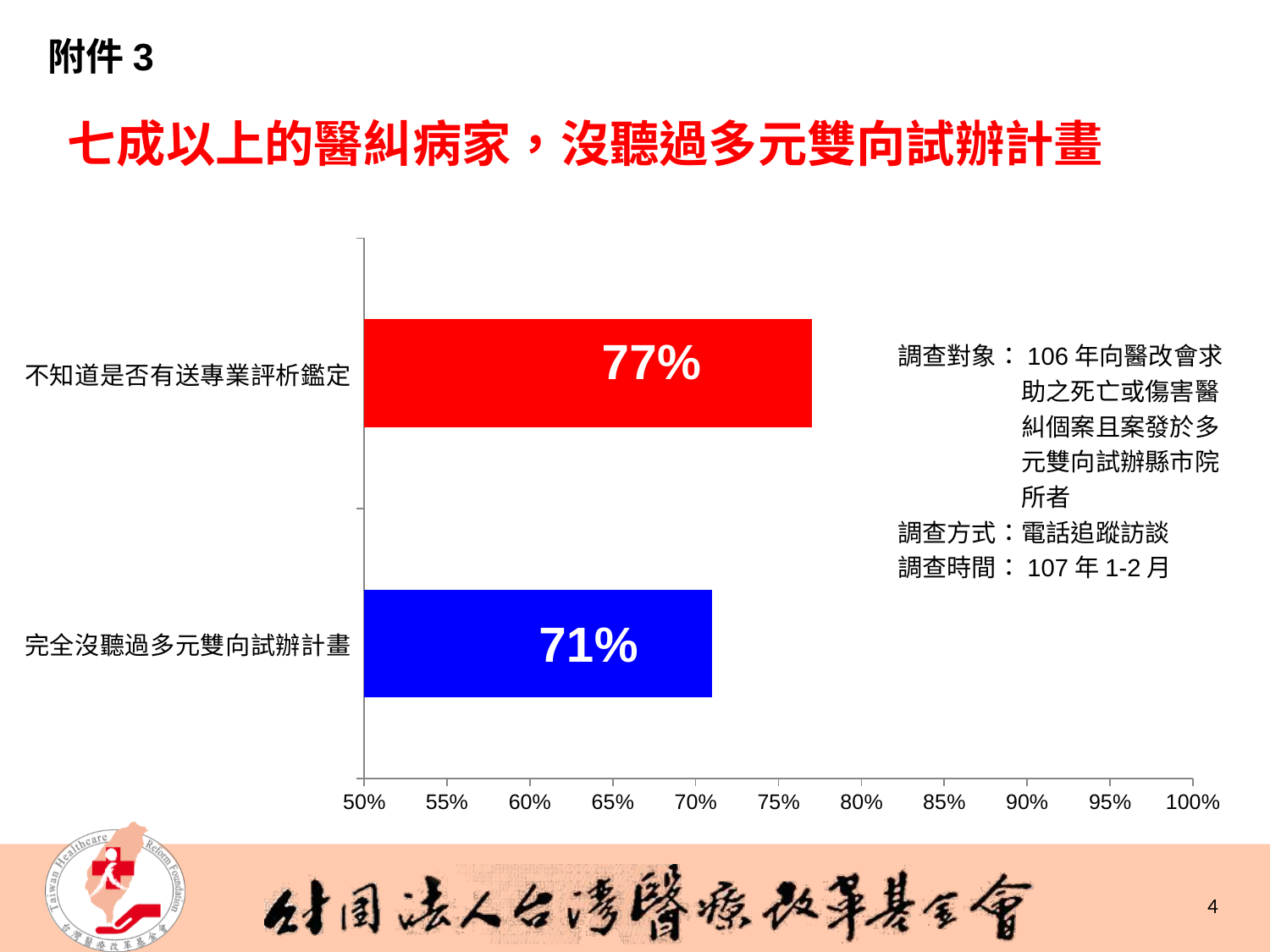

附件3
# 七成以上的醫糾病家，沒聽過多元雙向試辦計畫

### Chart

| Category | 數列 1 |
|---|---|
| 完全沒聽過多元雙向試辦計畫 | 0.71 |
| 不知道是否有送專業評析鑑定 | 0.77 |
調查對象：106年向醫改會求助之死亡或傷害醫糾個案且案發於多元雙向試辦縣市院所者
調查方式：電話追蹤訪談
調查時間：107年1-2月

4